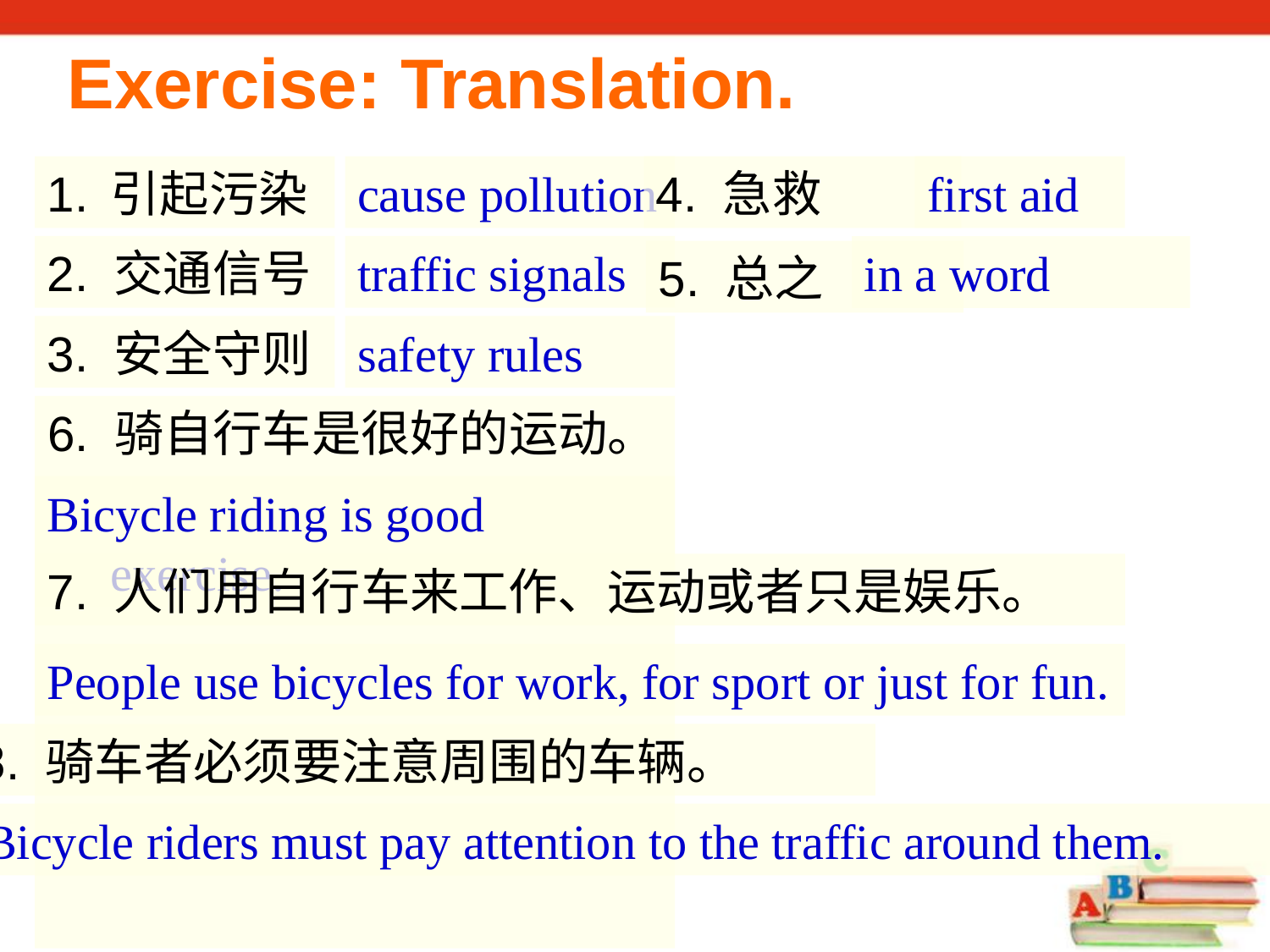

# Exercise: Translation.
引起污染
cause pollution
4. 急救
first aid
2. 交通信号
traffic signals
in a word
5. 总之
3. 安全守则
safety rules
6. 骑自行车是很好的运动。
Bicycle riding is good exercise.
7. 人们用自行车来工作、运动或者只是娱乐。
People use bicycles for work, for sport or just for fun.
8. 骑车者必须要注意周围的车辆。
Bicycle riders must pay attention to the traffic around them.